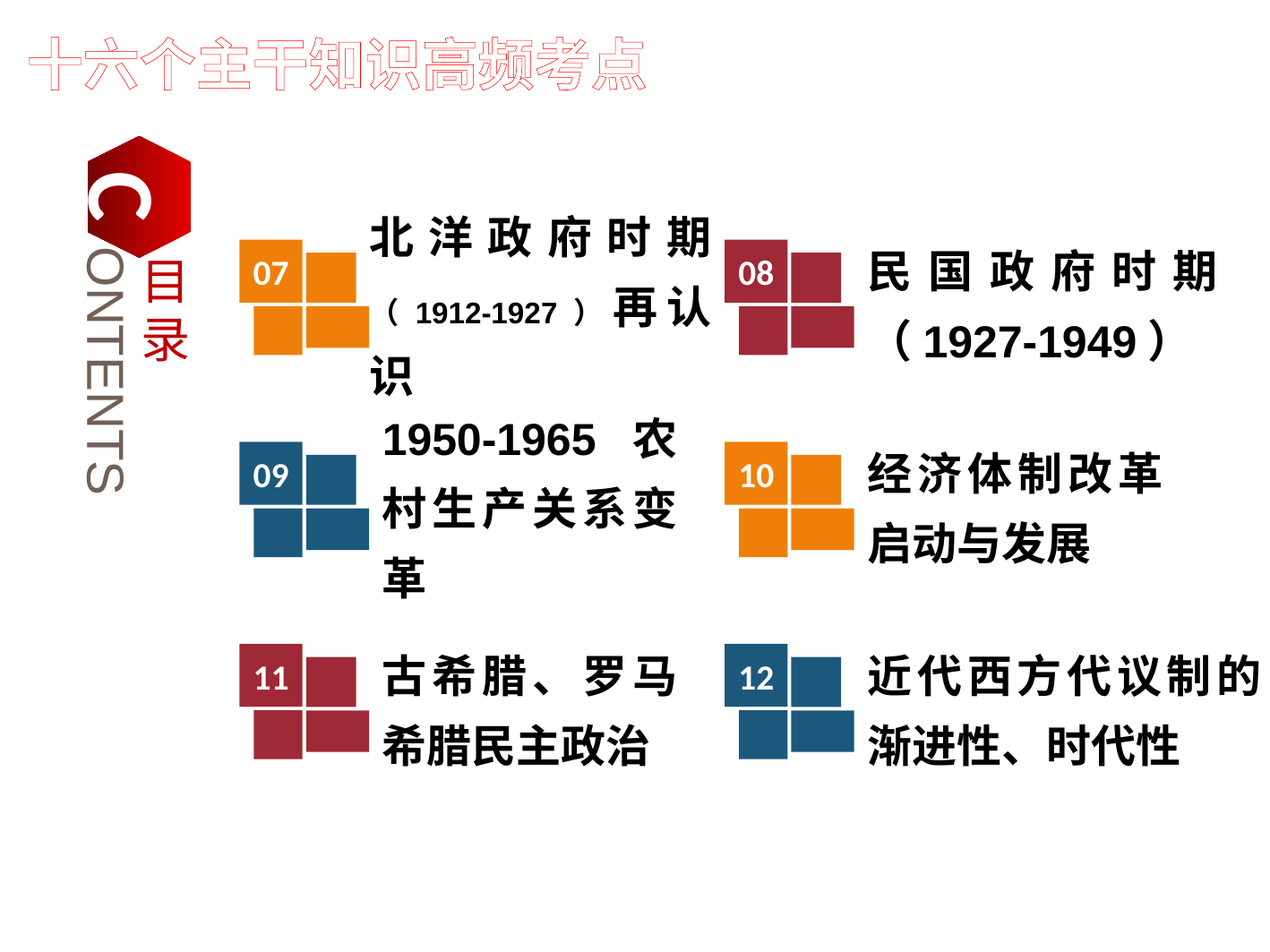

十六个主干知识高频考点
C
07

08

目录
北洋政府时期（1912-1927）再认识
民国政府时期（1927-1949）
ONTENTS
09

10

1950-1965农村生产关系变革
经济体制改革启动与发展
11

12

古希腊、罗马希腊民主政治
近代西方代议制的渐进性、时代性